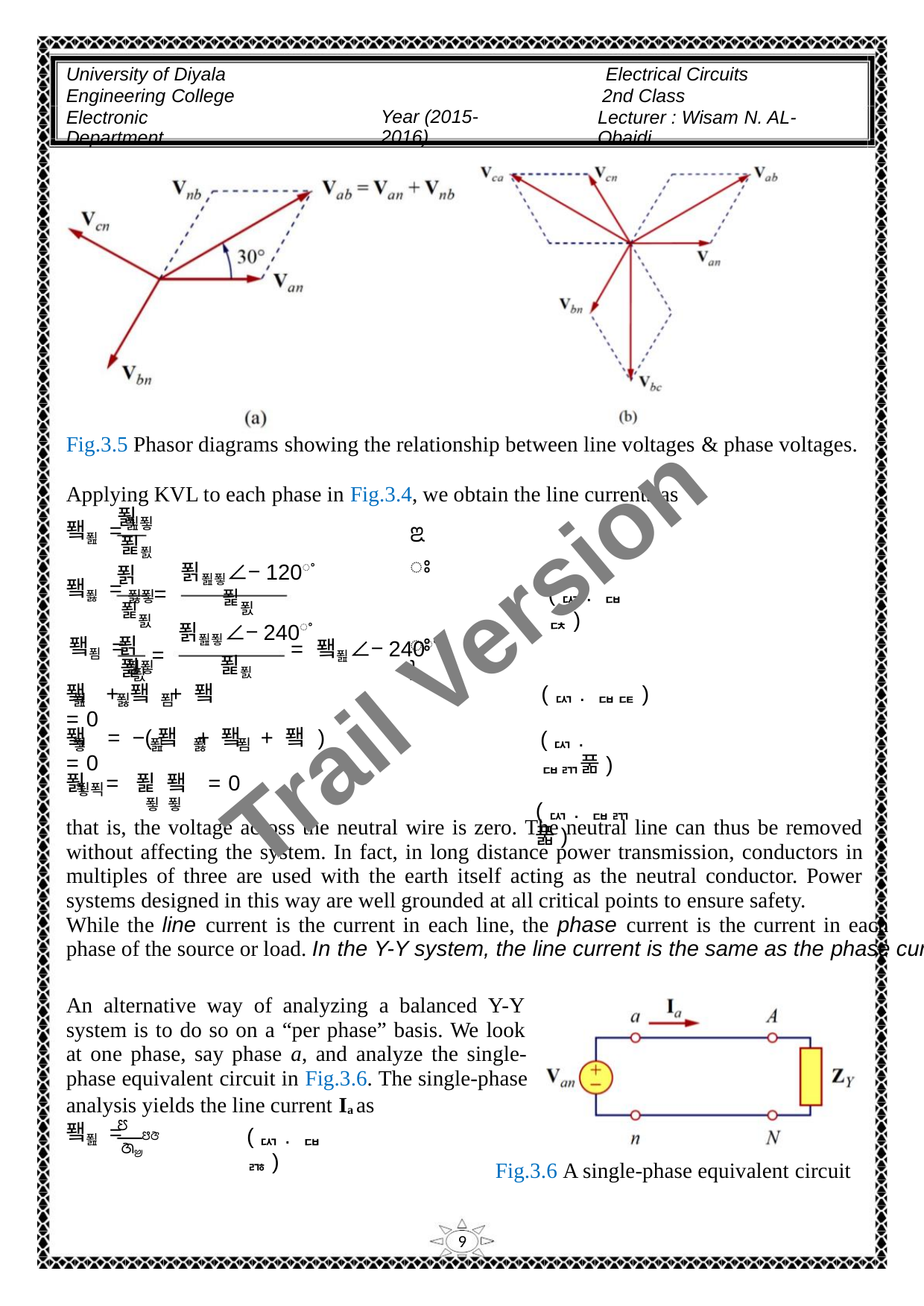

University of Diyala
Engineering College
Electronic Department
Electrical Circuits
2nd Class
Lecturer : Wisam N. AL-Obaidi
Year (2015-2016)
Fig.3.5 Phasor diagrams showing the relationship between line voltages & phase voltages.
Applying KVL to each phase in Fig.3.4, we obtain the line currents as
푉
푎푛
퐼푎 =
퐼푏 =
퐼푐 =
ꢃ
푍푌
푉
푏푛
푍푌
푉
푐푛
ꢁ
푉푎푛∠−120ꢀ
= 퐼푎∠−120ꢀꢂ
=
=
(ퟑ. ퟏퟓ)
Trail Version
Trail Version
Trail Version
Trail Version
Trail Version
Trail Version
Trail Version
Trail Version
Trail Version
Trail Version
Trail Version
Trail Version
Trail Version
푍푌
푉푎푛∠−240ꢀ
ꢁ
}
= 퐼푎∠−240ꢀ
푍
푍푌
푌
퐼 + 퐼 + 퐼 = 0
(ퟑ. ퟏퟔ)
(ퟑ. ퟏퟕ풂)
(ퟑ. ퟏퟕ풃)
푎
푏
푐
퐼 = −(퐼 + 퐼 + 퐼 ) = 0
푛
푎
푏
푐
푉
= 푍 퐼 = 0
푛 푛
푛푁
that is, the voltage across the neutral wire is zero. The neutral line can thus be removed
without affecting the system. In fact, in long distance power transmission, conductors in
multiples of three are used with the earth itself acting as the neutral conductor. Power
systems designed in this way are well grounded at all critical points to ensure safety.
While the line current is the current in each line, the phase current is the current in each
phase of the source or load. In the Y-Y system, the line current is the same as the phase current.
An alternative way of analyzing a balanced Y-Y
system is to do so on a “per phase” basis. We look
at one phase, say phase a, and analyze the single-
phase equivalent circuit in Fig.3.6. The single-phase
analysis yields the line current Ia as
ꢄ
퐼푎 = ꢅꢆ
ꢇꢈ
(ퟑ. ퟏퟖ)
Fig.3.6 A single-phase equivalent circuit
9